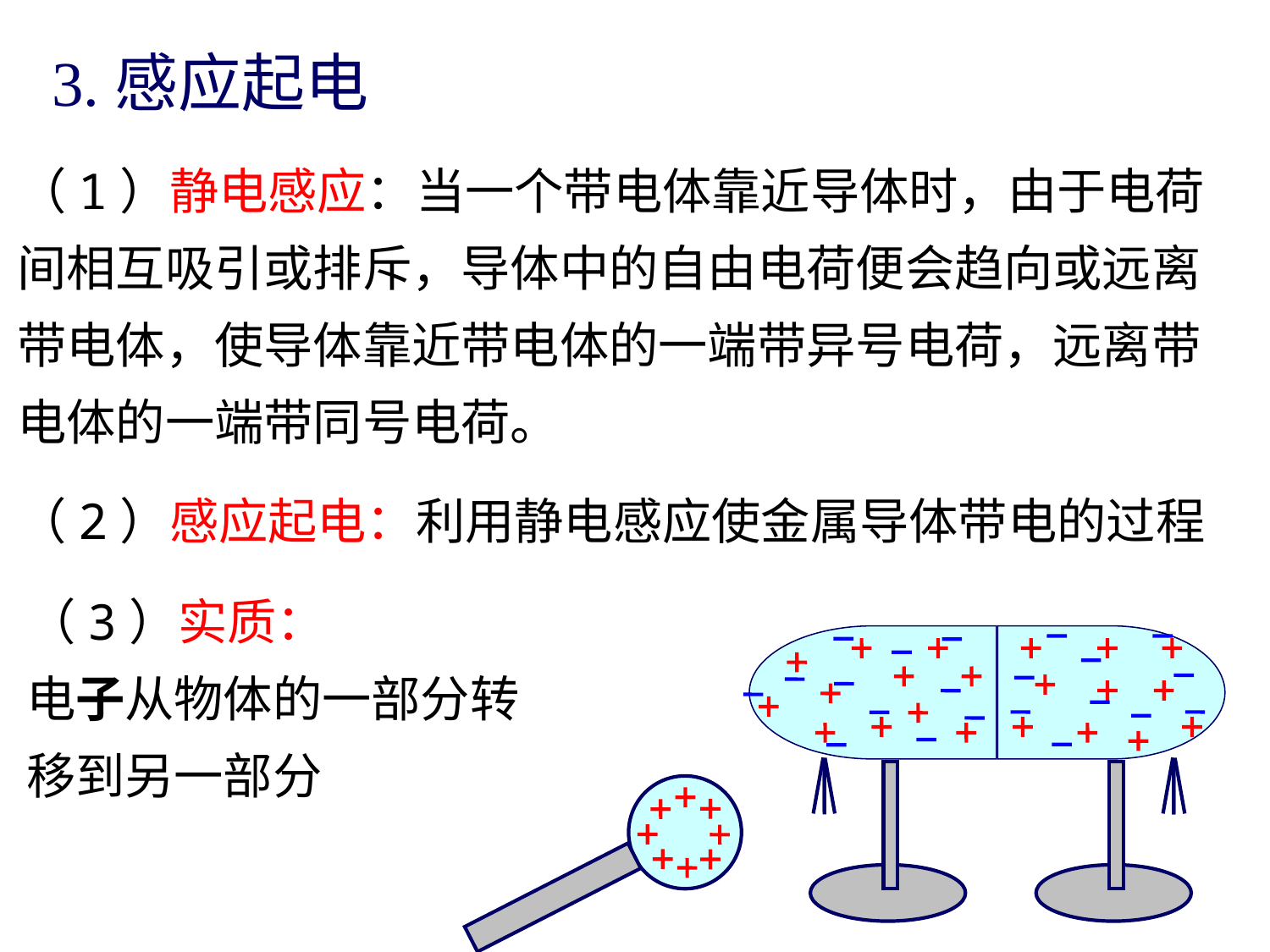

3.感应起电
（1）静电感应：当一个带电体靠近导体时，由于电荷间相互吸引或排斥，导体中的自由电荷便会趋向或远离带电体，使导体靠近带电体的一端带异号电荷，远离带电体的一端带同号电荷。
（2）感应起电：利用静电感应使金属导体带电的过程
（3）实质：
电子从物体的一部分转移到另一部分